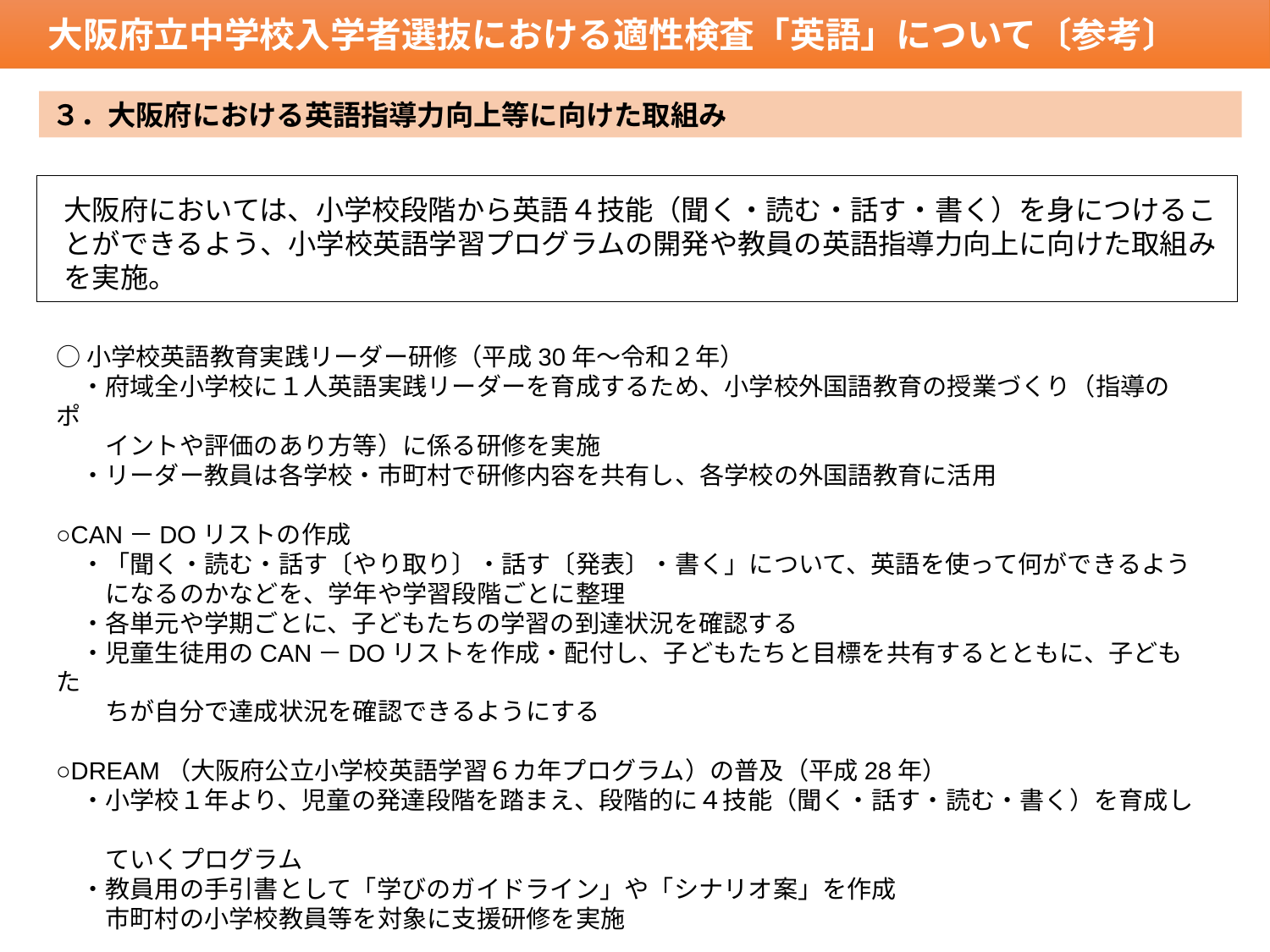

大阪府立中学校入学者選抜における適性検査「英語」について〔参考〕
３．大阪府における英語指導力向上等に向けた取組み

大阪府においては、小学校段階から英語４技能（聞く・読む・話す・書く）を身につけることができるよう、小学校英語学習プログラムの開発や教員の英語指導力向上に向けた取組みを実施。
○小学校英語教育実践リーダー研修（平成30年～令和２年）
　・府域全小学校に１人英語実践リーダーを育成するため、小学校外国語教育の授業づくり（指導のポ
　　イントや評価のあり方等）に係る研修を実施
　・リーダー教員は各学校・市町村で研修内容を共有し、各学校の外国語教育に活用

○CAN－DOリストの作成
　・「聞く・読む・話す〔やり取り〕・話す〔発表〕・書く」について、英語を使って何ができるよう
　　になるのかなどを、学年や学習段階ごとに整理
　・各単元や学期ごとに、子どもたちの学習の到達状況を確認する
　・児童生徒用のCAN－DOリストを作成・配付し、子どもたちと目標を共有するとともに、子どもた
　　ちが自分で達成状況を確認できるようにする

○DREAM（大阪府公立小学校英語学習６カ年プログラム）の普及（平成28年）
　・小学校１年より、児童の発達段階を踏まえ、段階的に４技能（聞く・話す・読む・書く）を育成し
　　ていくプログラム
　・教員用の手引書として「学びのガイドライン」や「シナリオ案」を作成
　　市町村の小学校教員等を対象に支援研修を実施